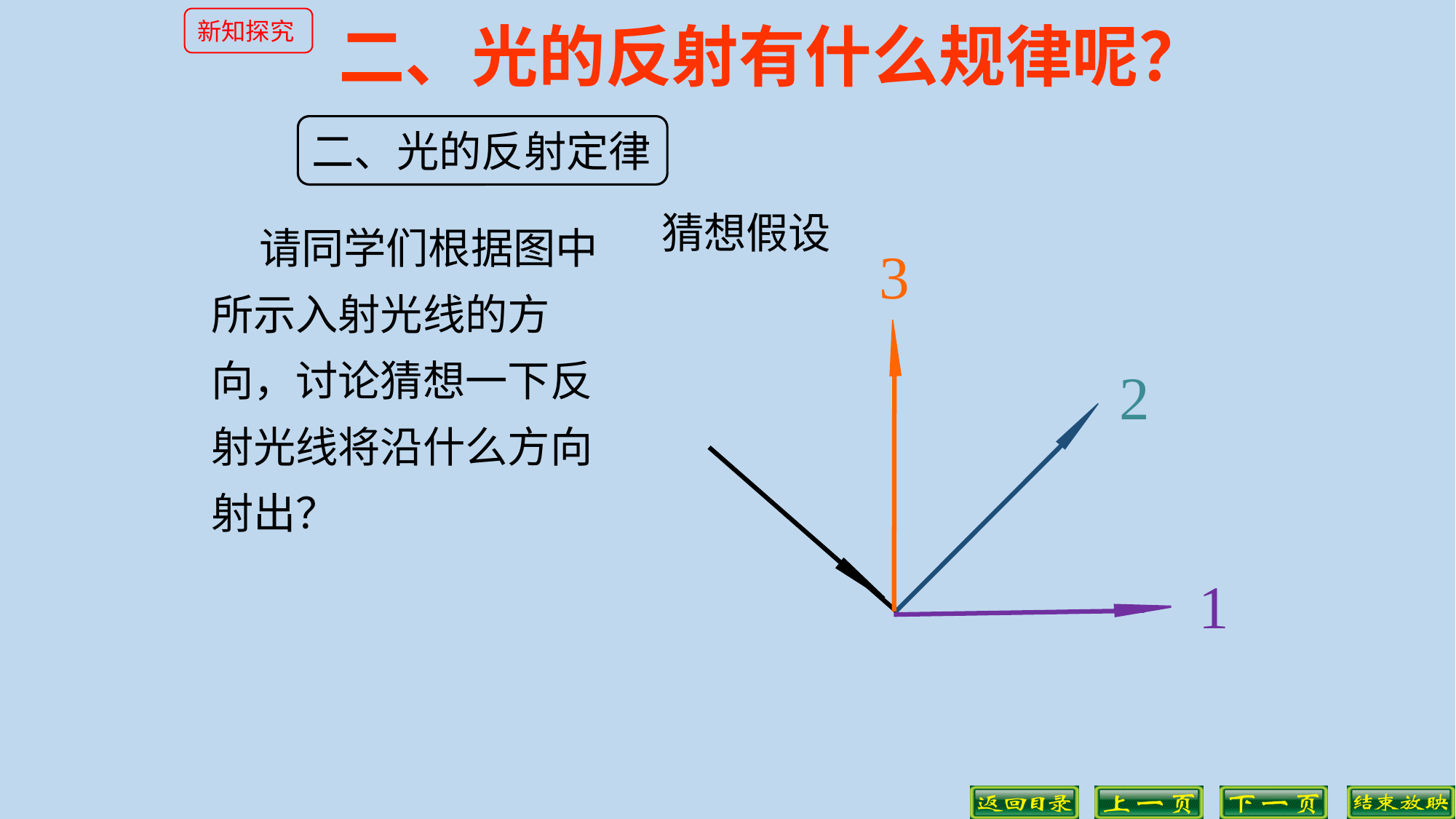

新知探究
二、光的反射有什么规律呢？
二、光的反射定律
    请同学们根据图中所示入射光线的方向，讨论猜想一下反射光线将沿什么方向射出？
猜想假设
3

2

1